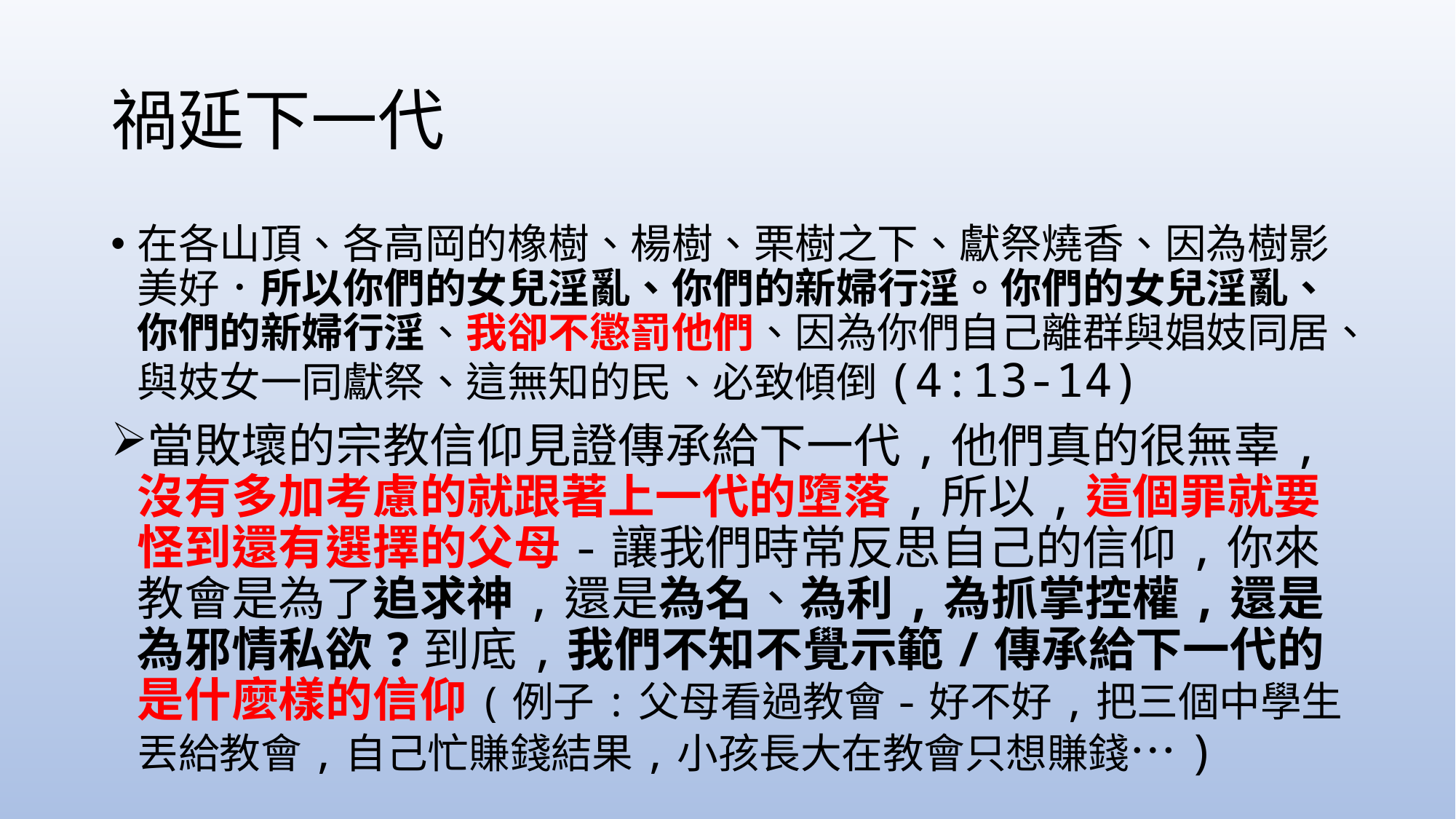

# 禍延下一代
在各山頂、各高岡的橡樹、楊樹、栗樹之下、獻祭燒香、因為樹影美好．所以你們的女兒淫亂、你們的新婦行淫。你們的女兒淫亂、你們的新婦行淫、我卻不懲罰他們、因為你們自己離群與娼妓同居、與妓女一同獻祭、這無知的民、必致傾倒(4:13-14)
當敗壞的宗教信仰見證傳承給下一代,他們真的很無辜,沒有多加考慮的就跟著上一代的墮落,所以,這個罪就要怪到還有選擇的父母-讓我們時常反思自己的信仰,你來教會是為了追求神,還是為名、為利,為抓掌控權,還是為邪情私欲?到底,我們不知不覺示範/傳承給下一代的是什麼樣的信仰(例子:父母看過教會-好不好,把三個中學生丟給教會,自己忙賺錢結果,小孩長大在教會只想賺錢…)